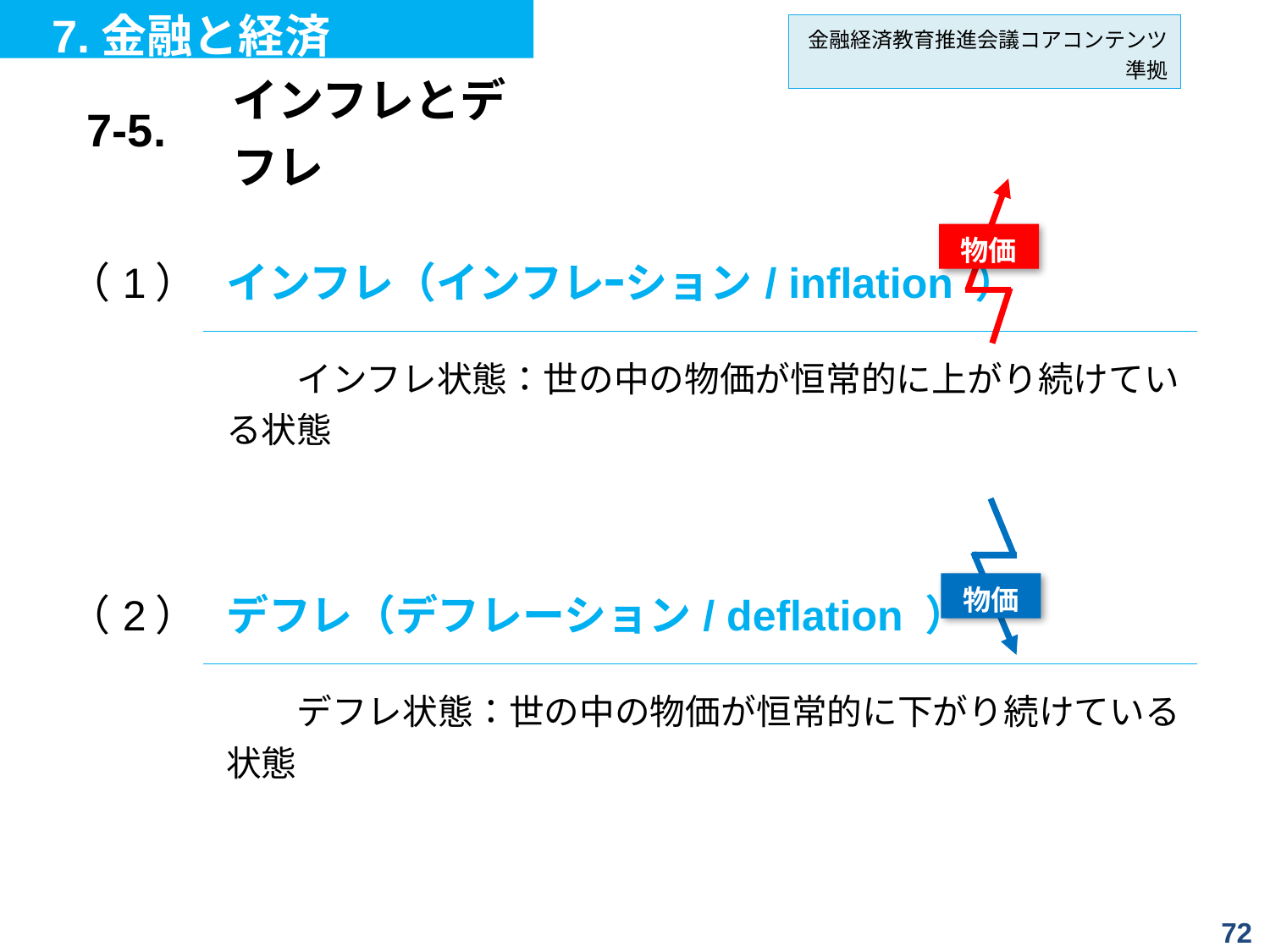

7.金融と経済
金融経済教育推進会議コアコンテンツ準拠
| 7-5. | インフレとデフレ |
| --- | --- |
物価
| （1） | インフレ（インフレｰション/ inflation ） |
| --- | --- |
|  | インフレ状態：世の中の物価が恒常的に上がり続けている状態 |
|  |  |
| （2） | デフレ（デフレーション/ deflation ） |
|  | デフレ状態：世の中の物価が恒常的に下がり続けている状態 |
物価